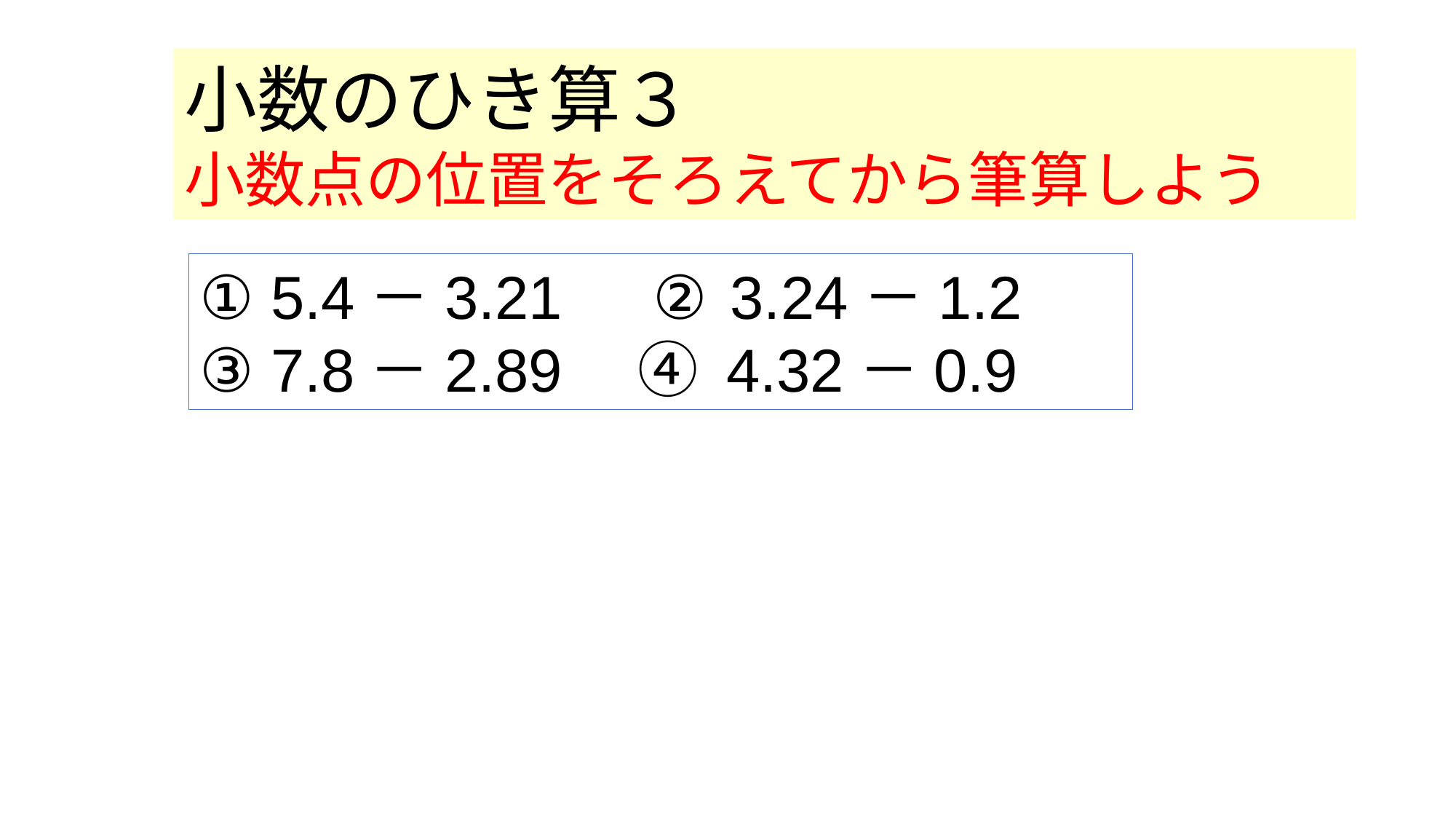

小数のひき算３
小数点の位置をそろえてから筆算しよう
① 5.4－3.21	 ② 3.24－1.2
③ 7.8－2.89　④ 4.32－0.9